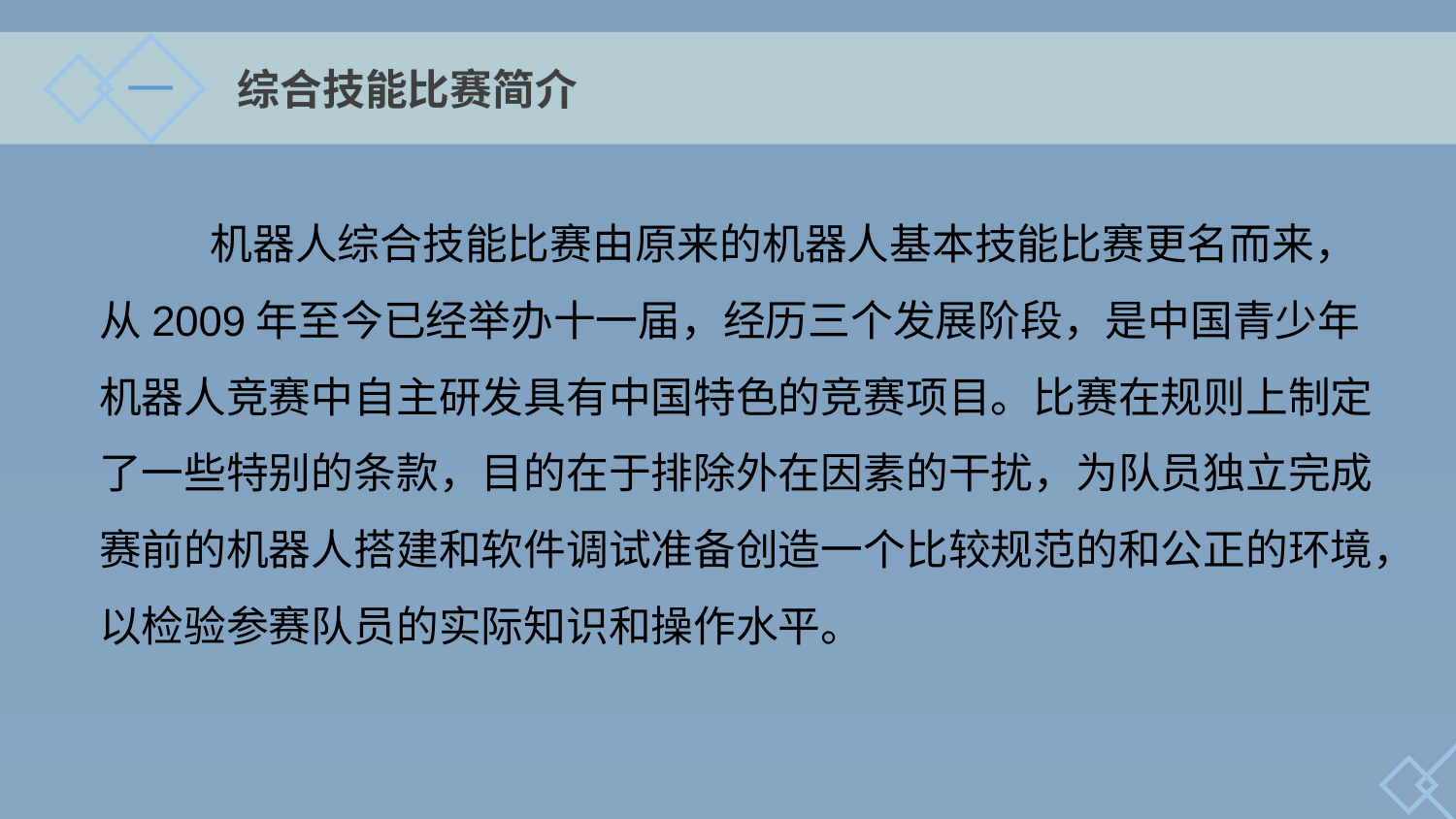

一
综合技能比赛简介

   机器人综合技能比赛由原来的机器人基本技能比赛更名而来，从2009年至今已经举办十一届，经历三个发展阶段，是中国青少年机器人竞赛中自主研发具有中国特色的竞赛项目。比赛在规则上制定了一些特别的条款，目的在于排除外在因素的干扰，为队员独立完成赛前的机器人搭建和软件调试准备创造一个比较规范的和公正的环境，以检验参赛队员的实际知识和操作水平。